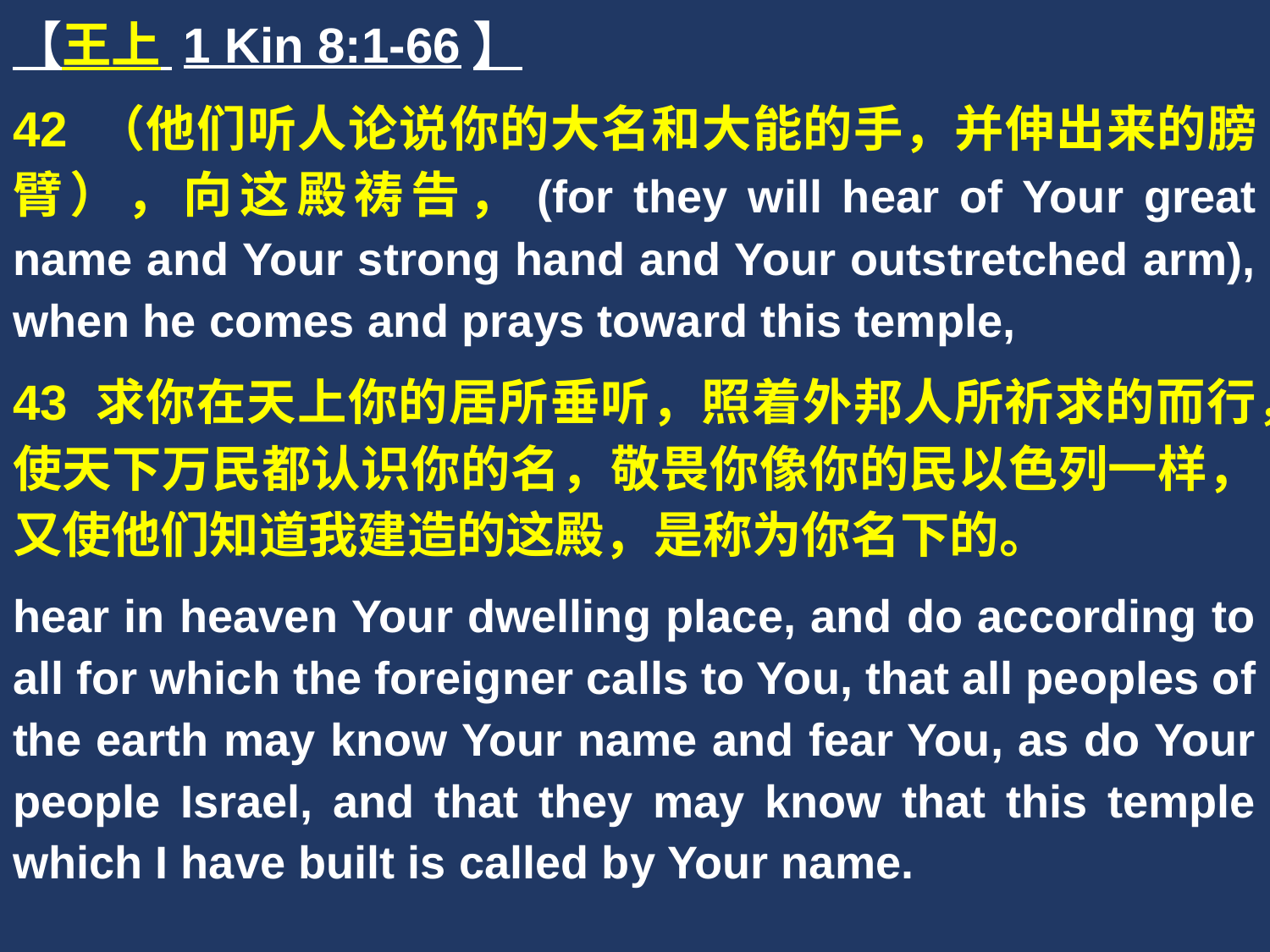

【王上 1 Kin 8:1-66】
42 （他们听人论说你的大名和大能的手，并伸出来的膀臂），向这殿祷告，(for they will hear of Your great name and Your strong hand and Your outstretched arm), when he comes and prays toward this temple,
43 求你在天上你的居所垂听，照着外邦人所祈求的而行，使天下万民都认识你的名，敬畏你像你的民以色列一样，又使他们知道我建造的这殿，是称为你名下的。
hear in heaven Your dwelling place, and do according to all for which the foreigner calls to You, that all peoples of the earth may know Your name and fear You, as do Your people Israel, and that they may know that this temple which I have built is called by Your name.